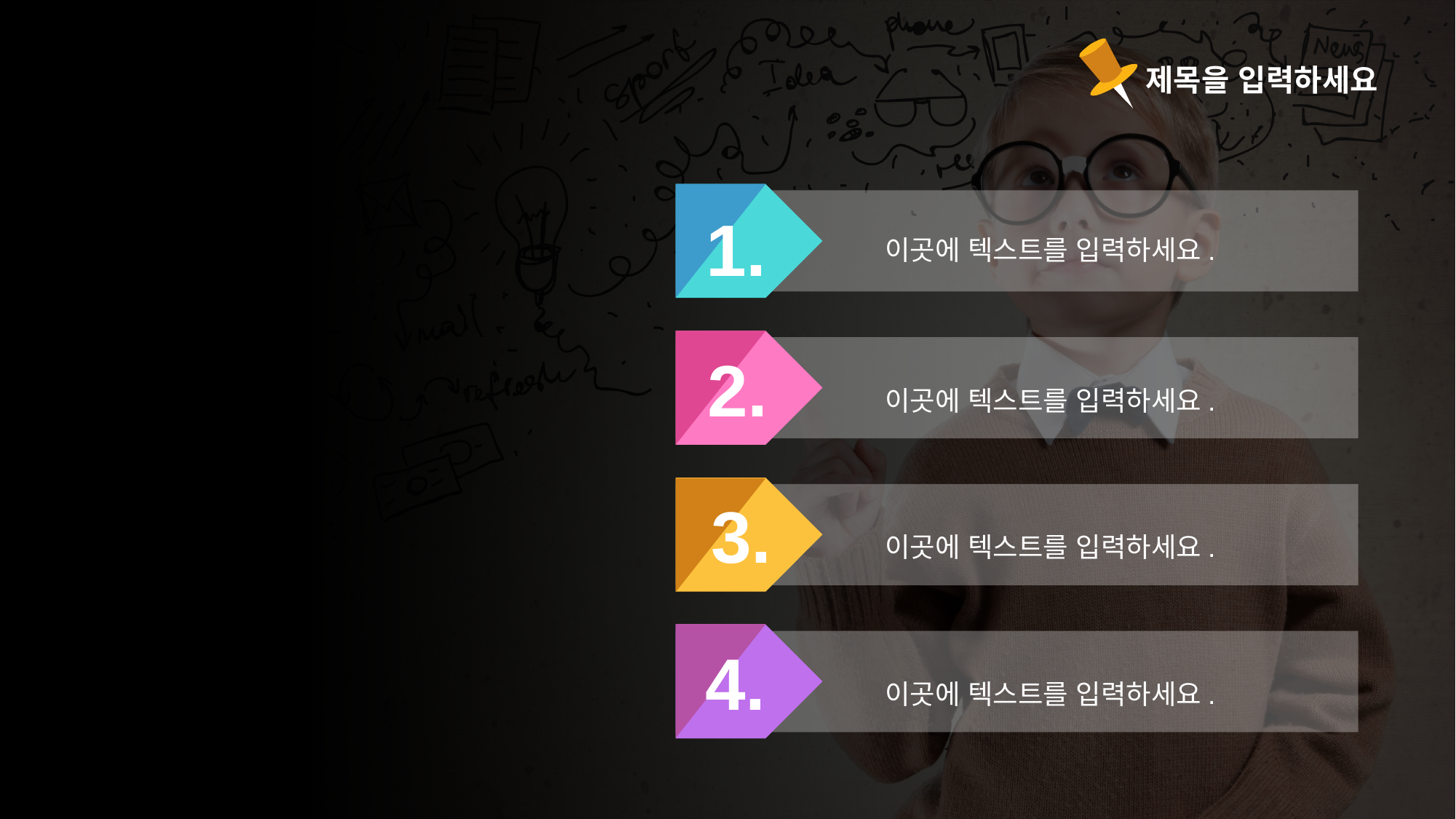

제목을 입력하세요

1.
이곳에 텍스트를 입력하세요.

2.

이곳에 텍스트를 입력하세요.

3.

이곳에 텍스트를 입력하세요.

4.

이곳에 텍스트를 입력하세요.